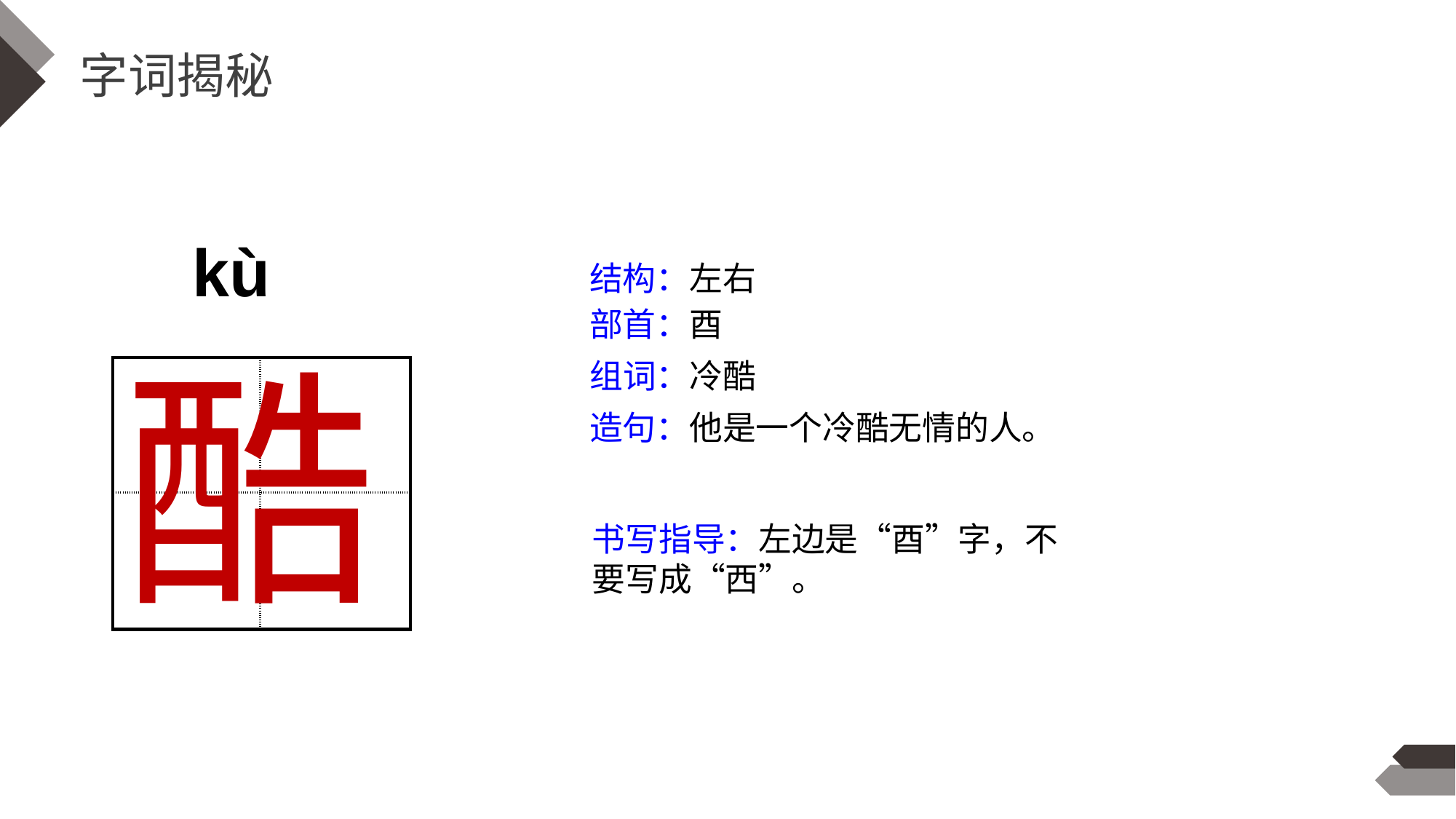

字词揭秘
kù
结构：左右
部首：酉

酷
组词：冷酷
|  |  |
| --- | --- |
|  |  |
造句：他是一个冷酷无情的人。

书写指导：左边是“酉”字，不要写成“西”。